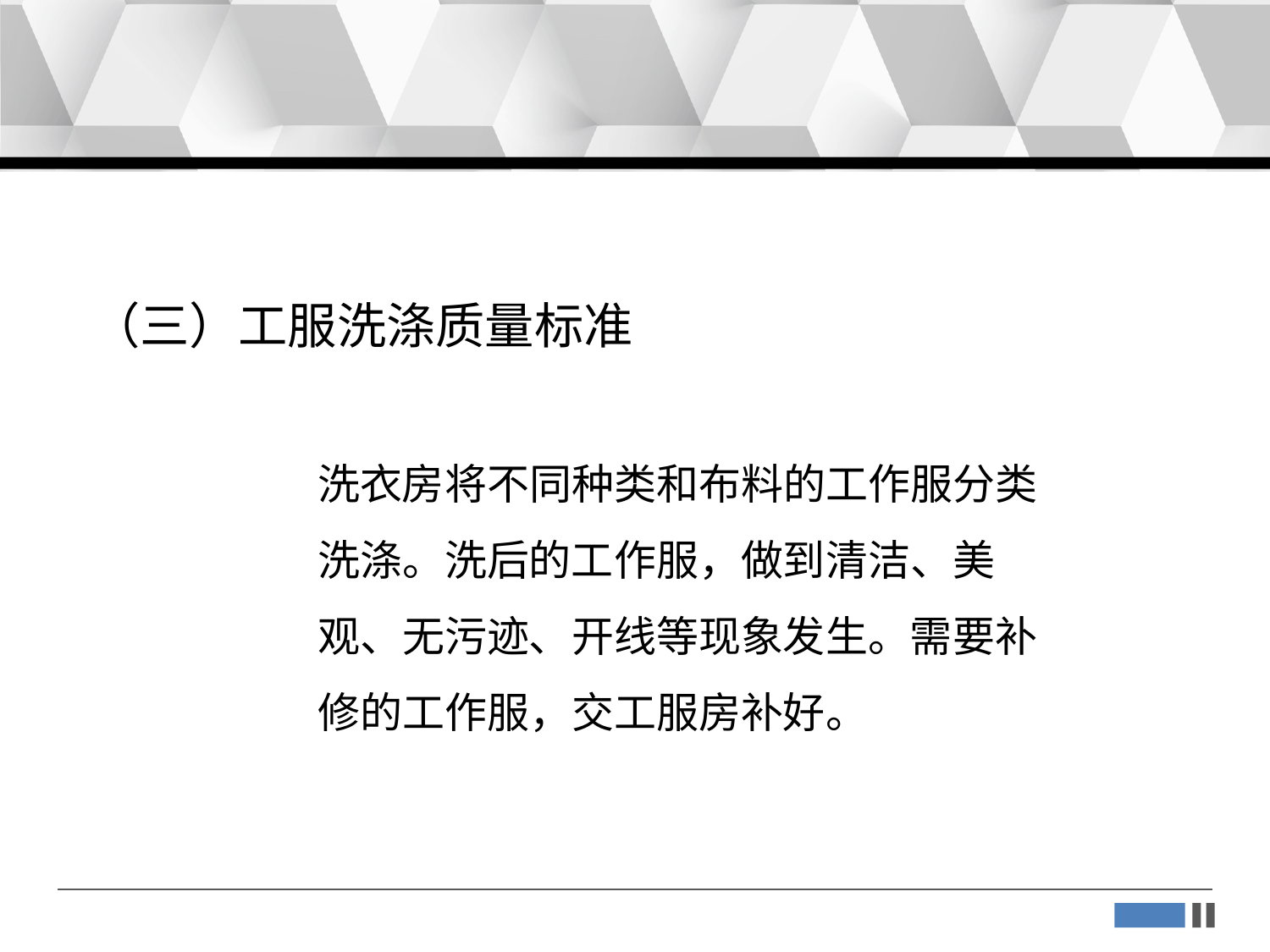

（三）工服洗涤质量标准
洗衣房将不同种类和布料的工作服分类洗涤。洗后的工作服，做到清洁、美观、无污迹、开线等现象发生。需要补修的工作服，交工服房补好。